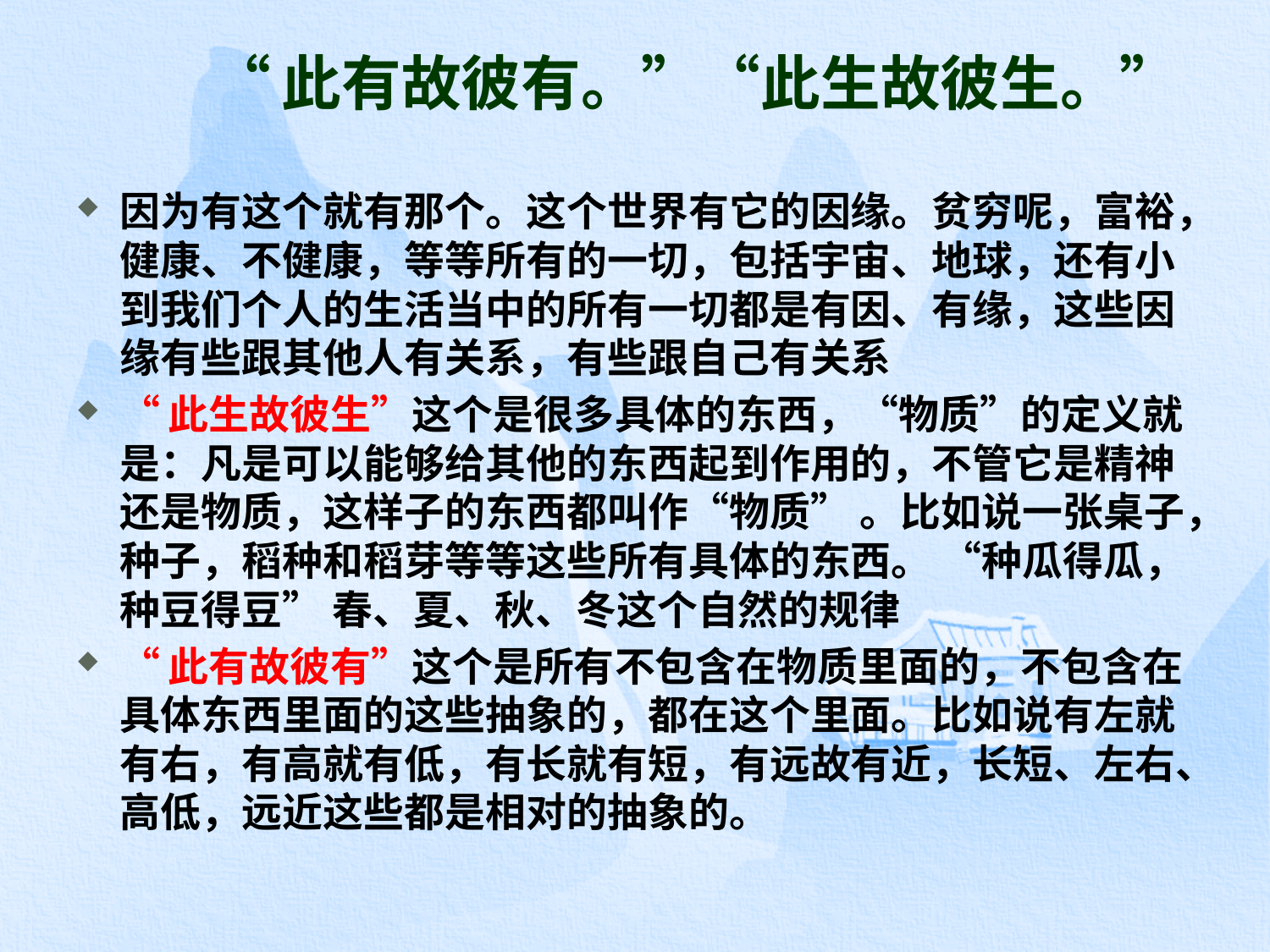

# “此有故彼有。”“此生故彼生。”
因为有这个就有那个。这个世界有它的因缘。贫穷呢，富裕，健康、不健康，等等所有的一切，包括宇宙、地球，还有小到我们个人的生活当中的所有一切都是有因、有缘，这些因缘有些跟其他人有关系，有些跟自己有关系
“此生故彼生”这个是很多具体的东西，“物质”的定义就是：凡是可以能够给其他的东西起到作用的，不管它是精神还是物质，这样子的东西都叫作“物质” 。比如说一张桌子，种子，稻种和稻芽等等这些所有具体的东西。 “种瓜得瓜，种豆得豆” 春、夏、秋、冬这个自然的规律
“此有故彼有”这个是所有不包含在物质里面的，不包含在具体东西里面的这些抽象的，都在这个里面。比如说有左就有右，有高就有低，有长就有短，有远故有近，长短、左右、高低，远近这些都是相对的抽象的。